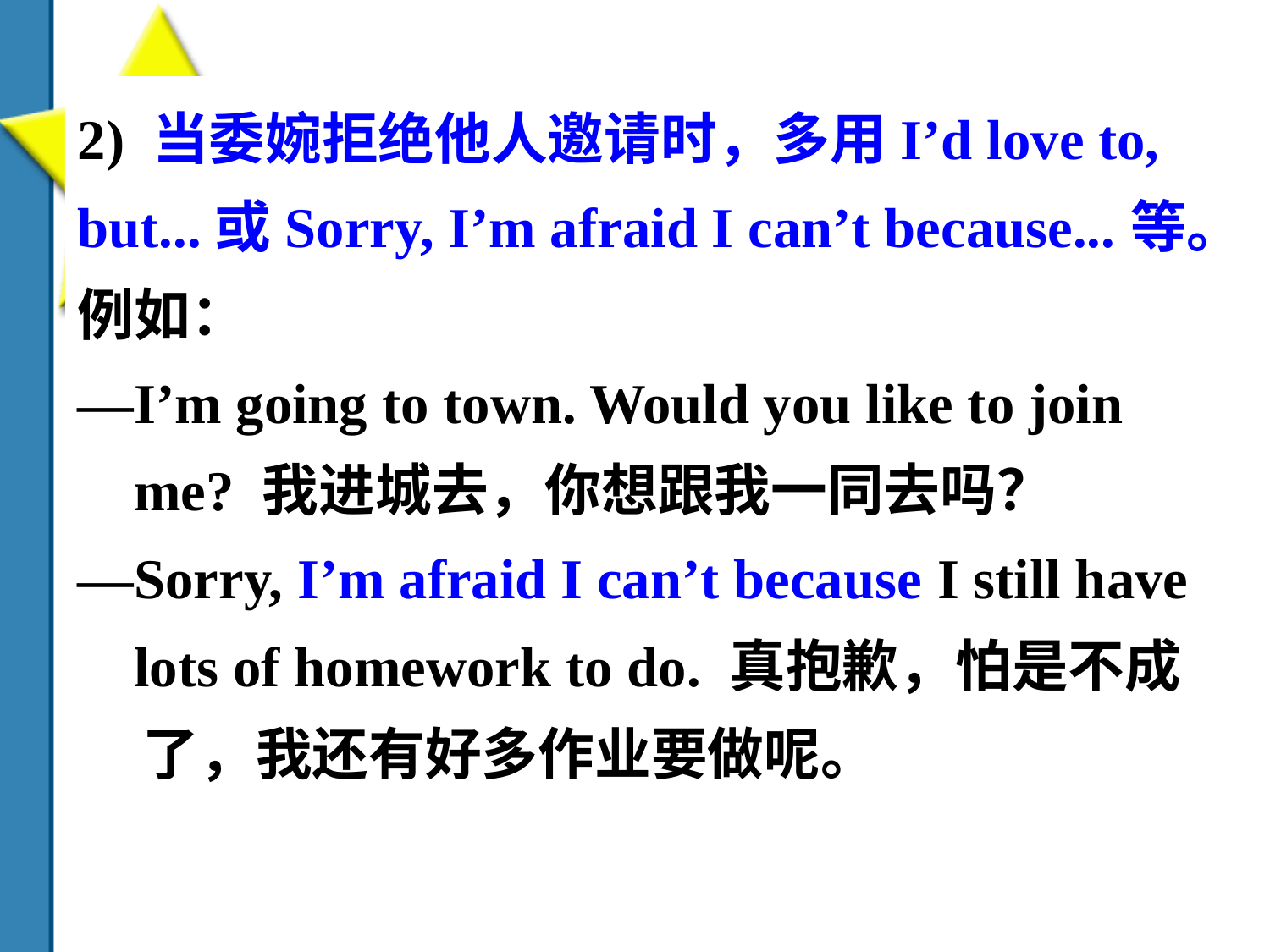

2) 当委婉拒绝他人邀请时，多用I’d love to, but...或Sorry, I’m afraid I can’t because...等。例如：
—I’m going to town. Would you like to join
    me? 我进城去，你想跟我一同去吗？
—Sorry, I’m afraid I can’t because I still have
    lots of homework to do. 真抱歉，怕是不成
    了，我还有好多作业要做呢。